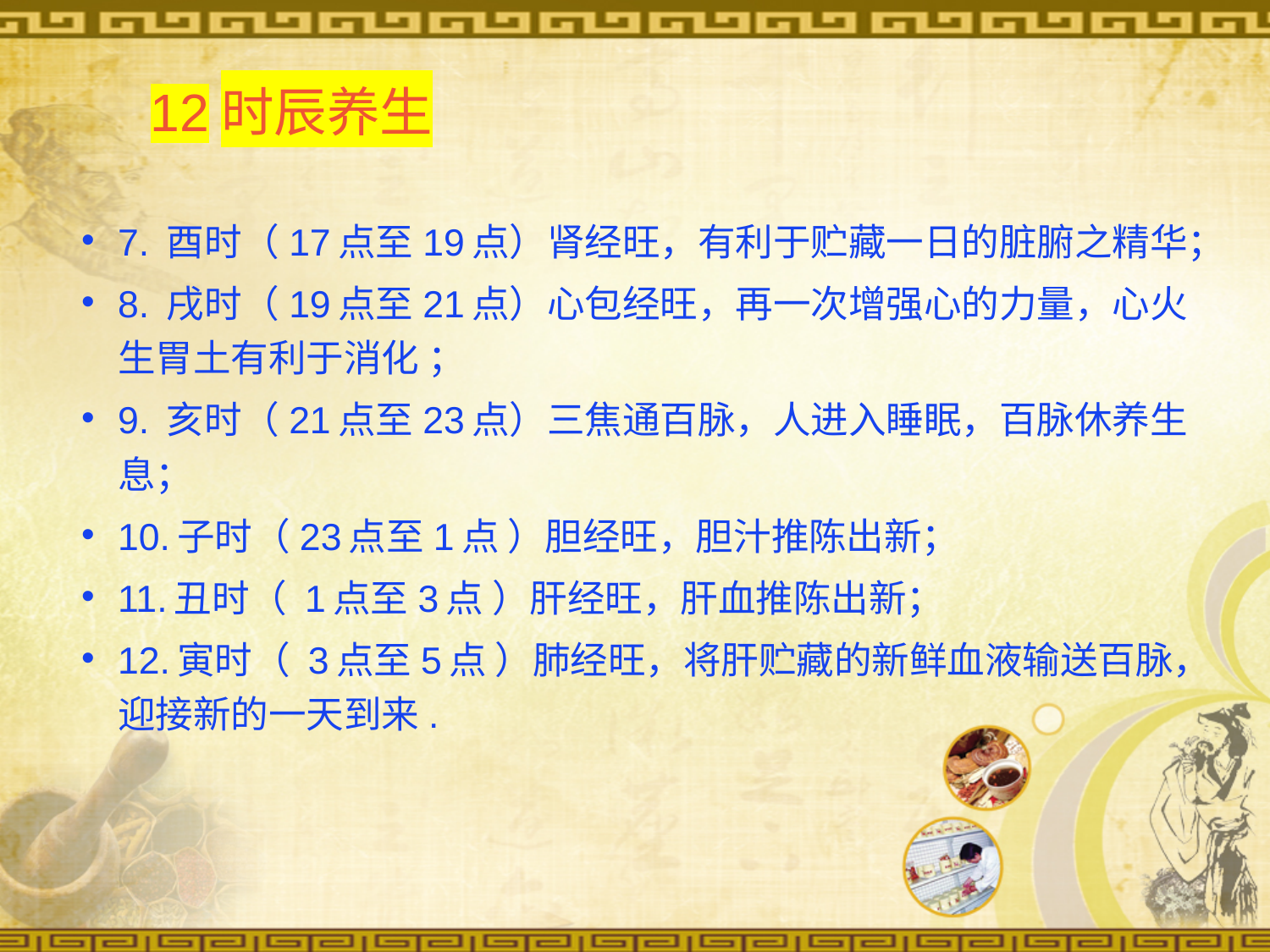

12时辰养生
7. 酉时（17点至19点）肾经旺，有利于贮藏一日的脏腑之精华；
8. 戌时（19点至21点）心包经旺，再一次增强心的力量，心火生胃土有利于消化 ；
9. 亥时（21点至23点）三焦通百脉，人进入睡眠，百脉休养生息；
10.子时（23点至1点 ）胆经旺，胆汁推陈出新；
11.丑时（ 1点至3点 ）肝经旺，肝血推陈出新；
12.寅时（ 3点至5点 ）肺经旺，将肝贮藏的新鲜血液输送百脉，迎接新的一天到来.